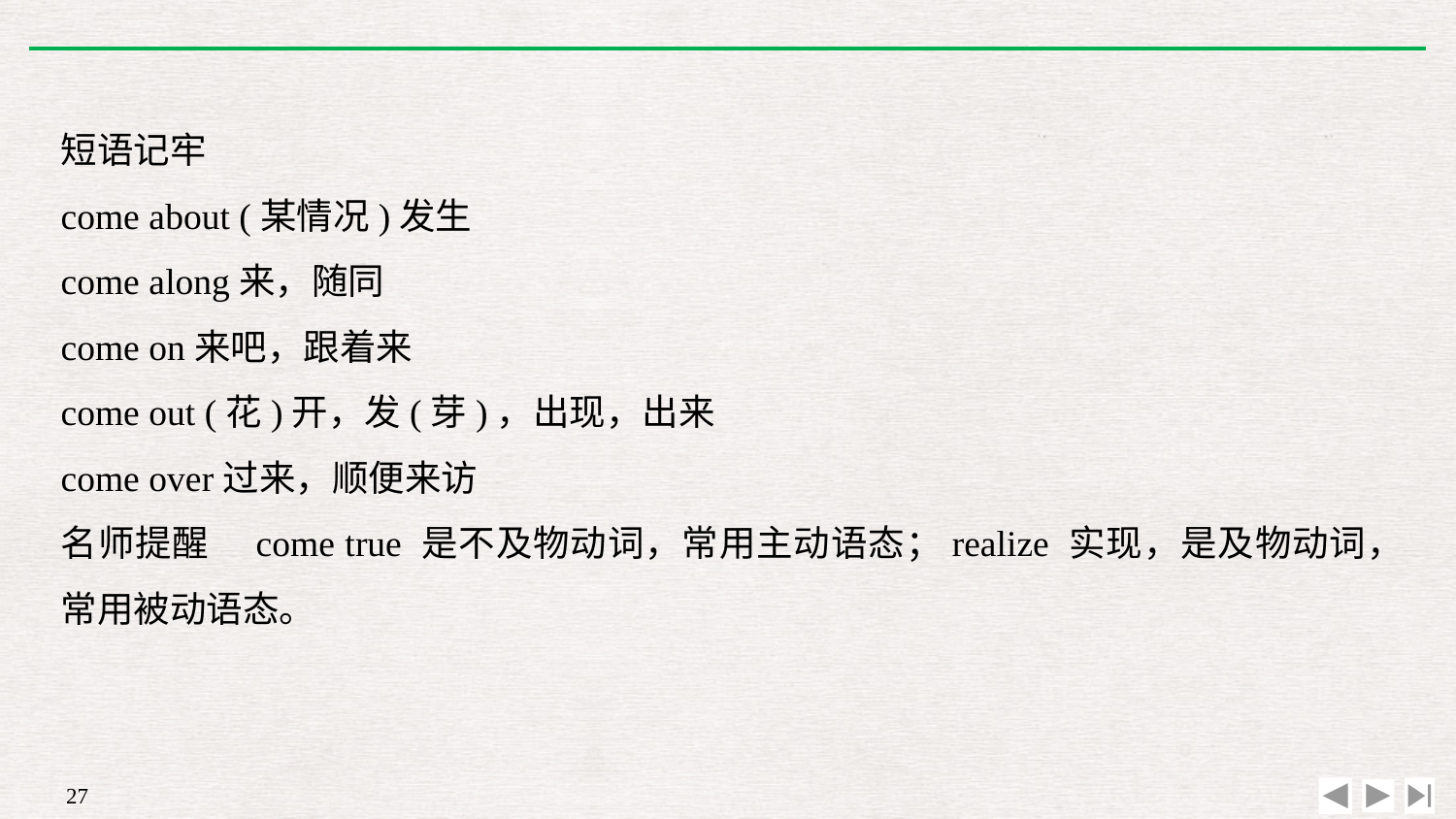

短语记牢
come about (某情况)发生
come along来，随同
come on来吧，跟着来
come out (花)开，发(芽)，出现，出来
come over过来，顺便来访
名师提醒　come true 是不及物动词，常用主动语态；realize 实现，是及物动词，常用被动语态。